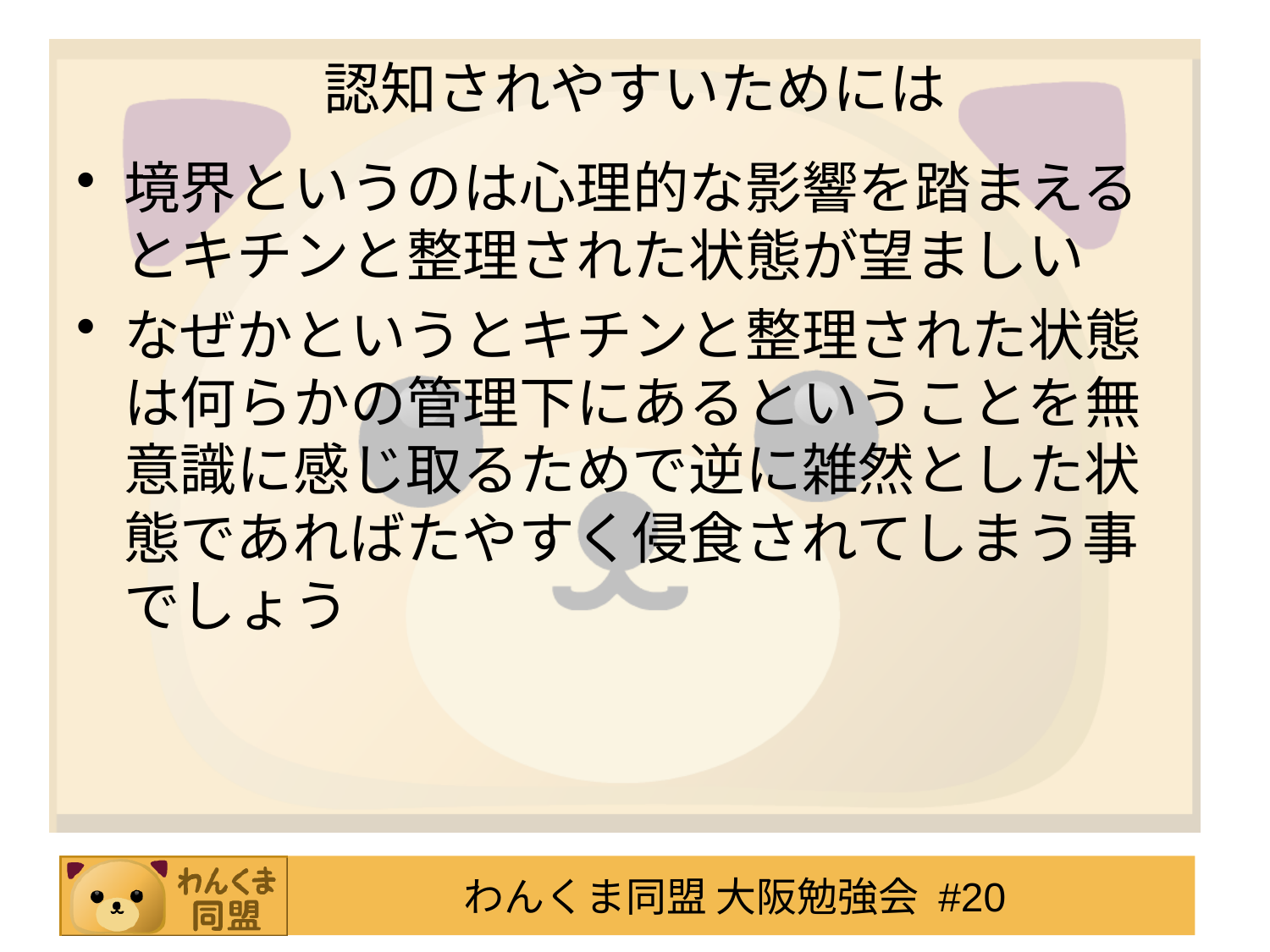

# 認知されやすいためには
境界というのは心理的な影響を踏まえるとキチンと整理された状態が望ましい
なぜかというとキチンと整理された状態は何らかの管理下にあるということを無意識に感じ取るためで逆に雑然とした状態であればたやすく侵食されてしまう事でしょう